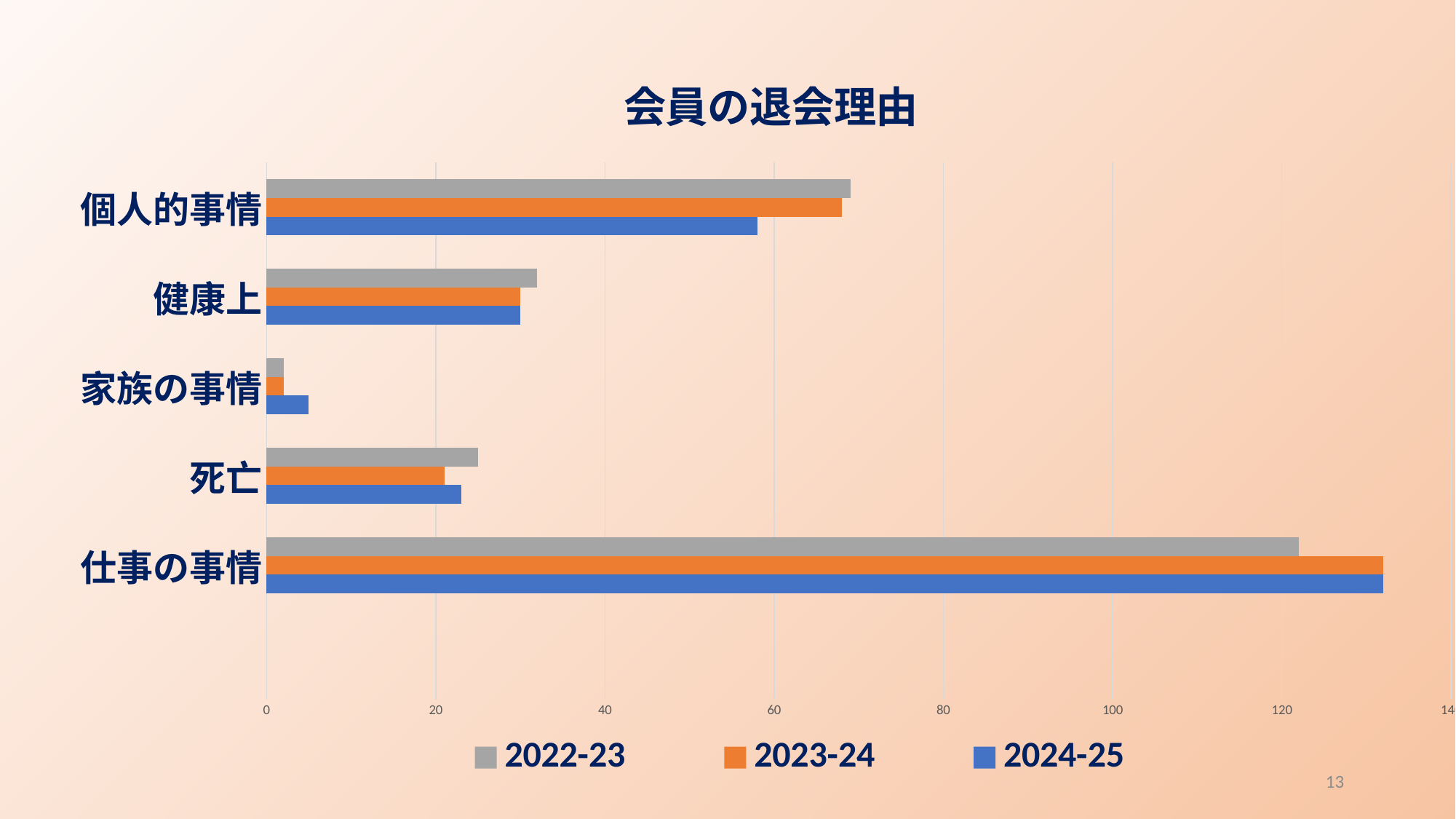

### Chart: 会員の退会理由

| Category | 2024-25 | 2023-24 | 2022-23 |
|---|---|---|---|
|  | None | None | None |
| 仕事の事情 | 132.0 | 132.0 | 122.0 |
| 死亡 | 23.0 | 21.0 | 25.0 |
| 家族の事情 | 5.0 | 2.0 | 2.0 |
| 健康上 | 30.0 | 30.0 | 32.0 |
| 個人的事情 | 58.0 | 68.0 | 69.0 |
13